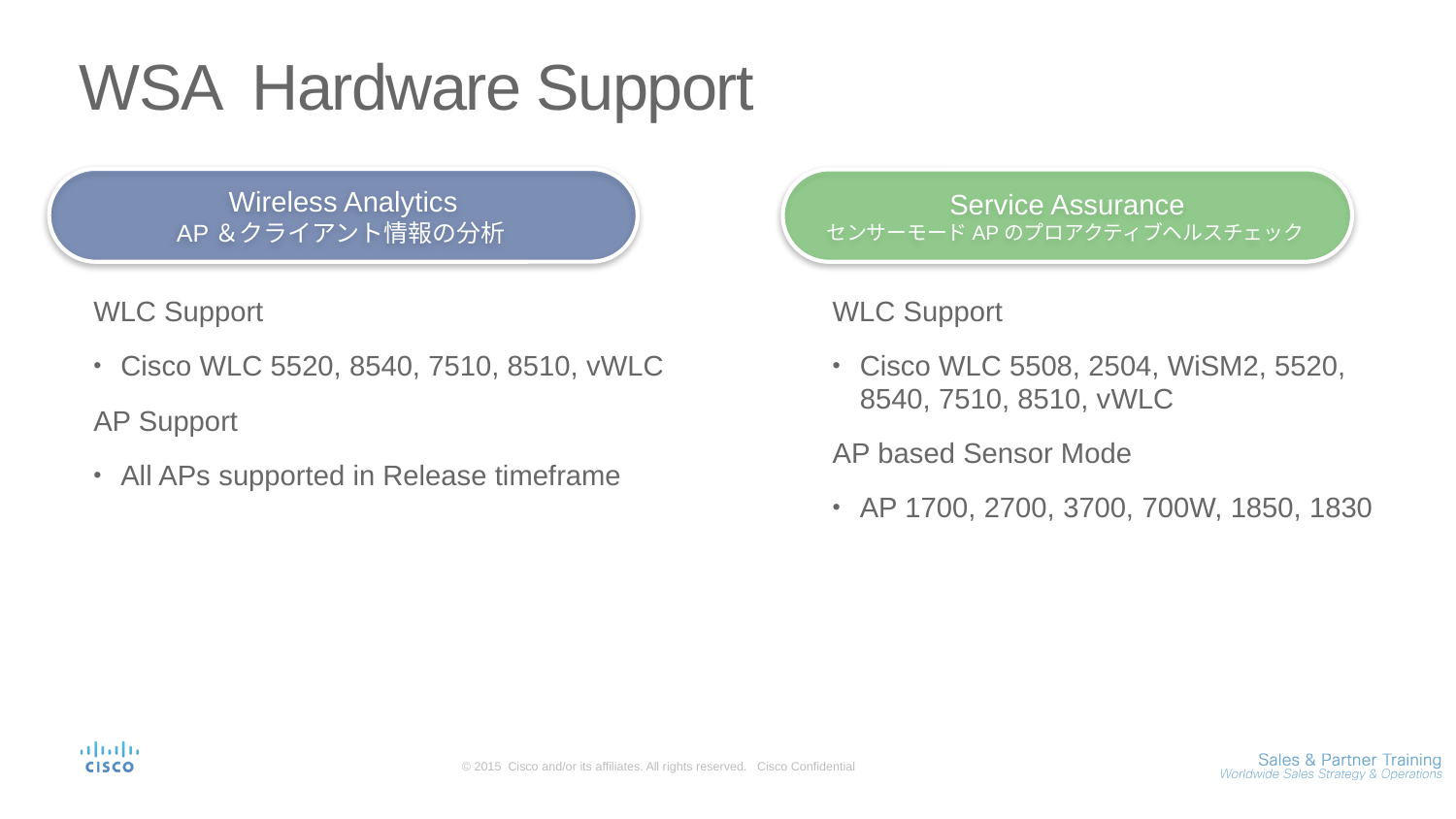

WSA  Hardware Support
Wireless Analytics
AP＆クライアント情報の分析
Service Assurance
センサーモードAPのプロアクティブヘルスチェック
WLC Support
Cisco WLC 5508, 2504, WiSM2, 5520, 8540, 7510, 8510, vWLC
AP based Sensor Mode
AP 1700, 2700, 3700, 700W, 1850, 1830

WLC Support
Cisco WLC 5520, 8540, 7510, 8510, vWLC
AP Support
All APs supported in Release timeframe